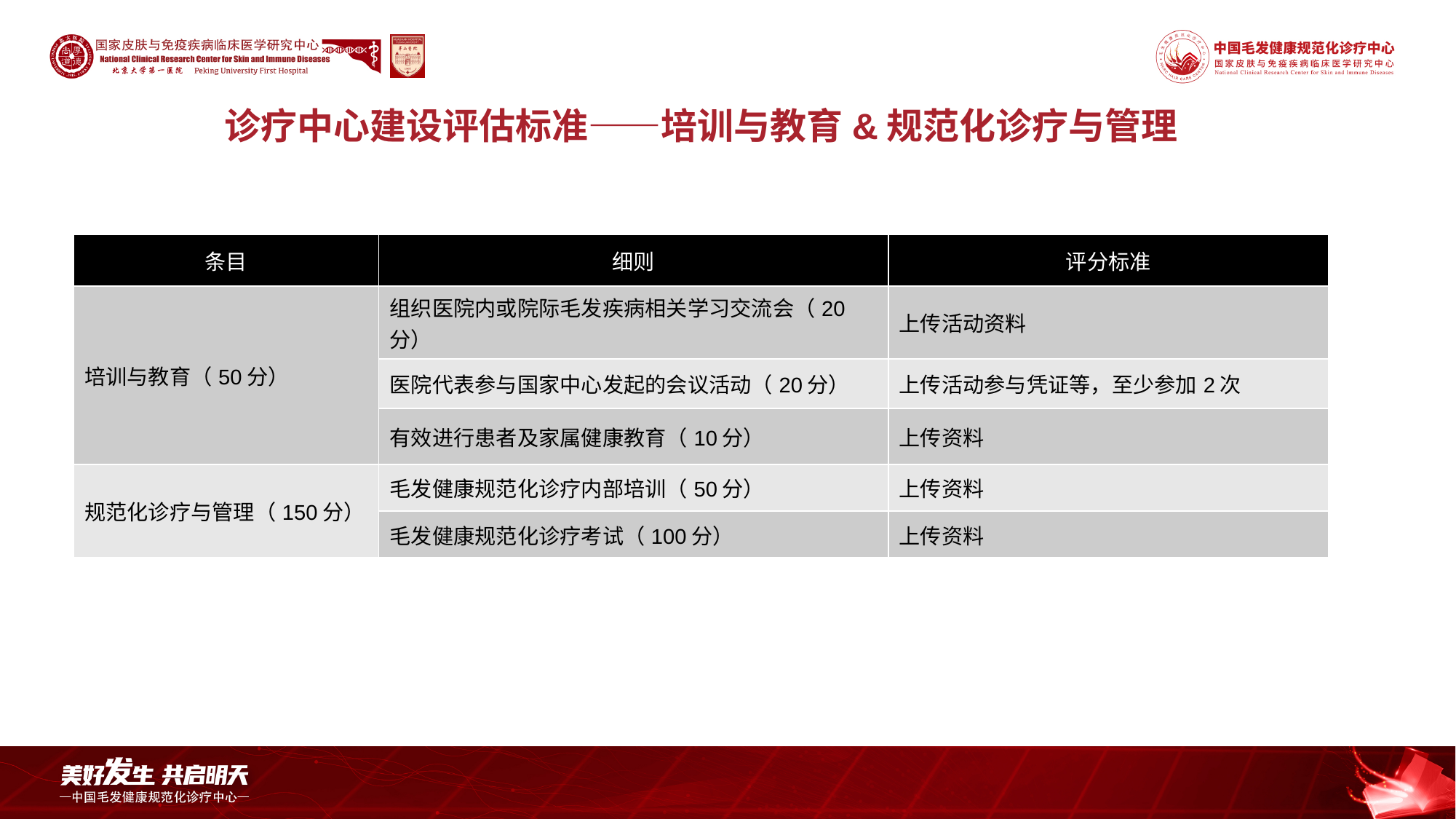

诊疗中心建设评估标准——培训与教育&规范化诊疗与管理
| 条目 | 细则 | 评分标准 |
| --- | --- | --- |
| 培训与教育（50分） | 组织医院内或院际毛发疾病相关学习交流会（20分） | 上传活动资料 |
|  | 医院代表参与国家中心发起的会议活动（20分） | 上传活动参与凭证等，至少参加2次 |
|  | 有效进行患者及家属健康教育（10分） | 上传资料 |
| 规范化诊疗与管理（150分） | 毛发健康规范化诊疗内部培训（50分） | 上传资料 |
| 皮肤专业门诊（120分） | 毛发健康规范化诊疗考试（100分） | 上传资料 |